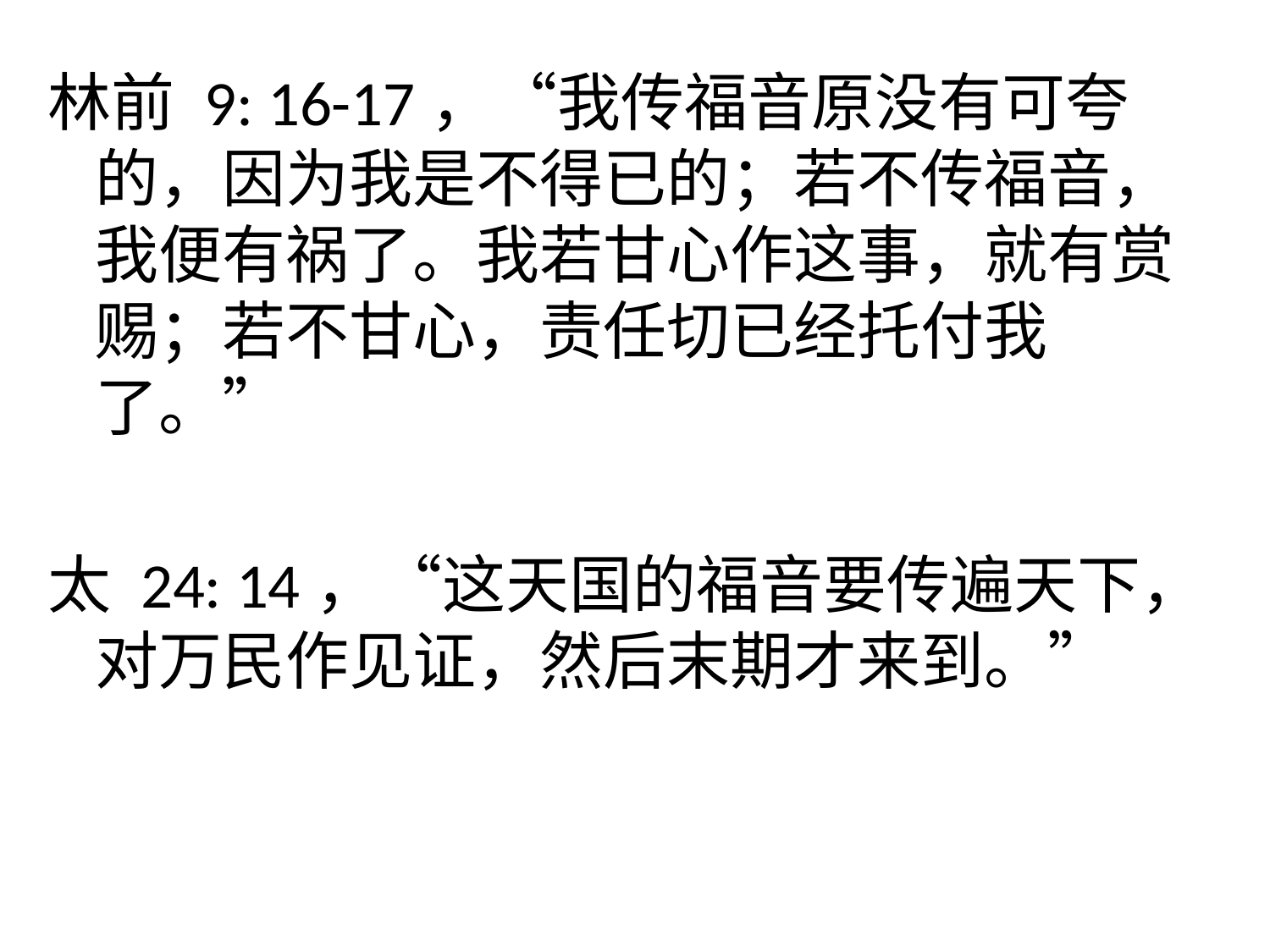

林前 9: 16-17，“我传福音原没有可夸的，因为我是不得已的；若不传福音，我便有祸了。我若甘心作这事，就有赏赐；若不甘心，责任切已经托付我了。”

太 24: 14，“这天国的福音要传遍天下，对万民作见证，然后末期才来到。”